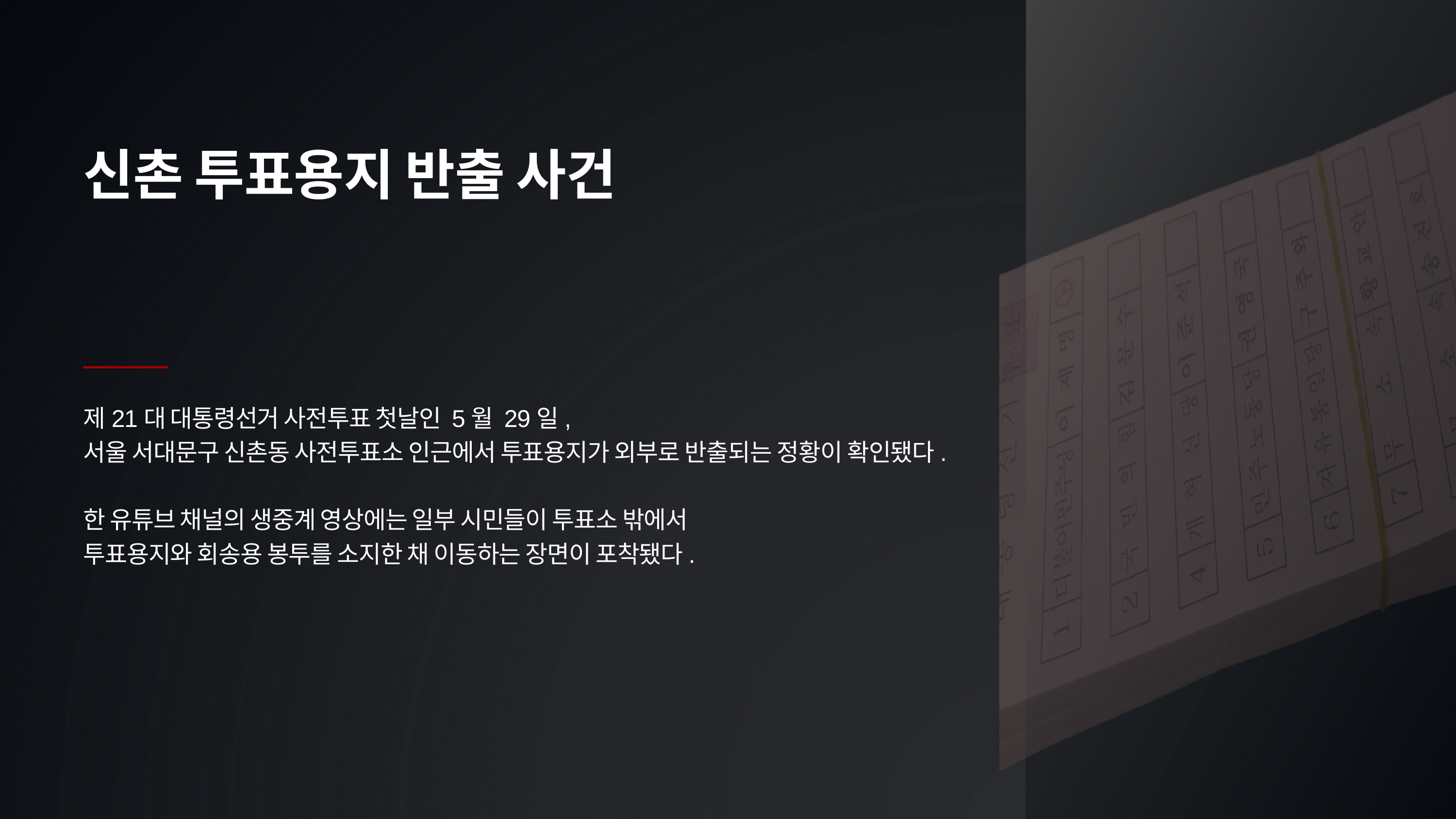

신촌 투표용지 반출 사건

제21대 대통령선거 사전투표 첫날인 5월 29일,
서울 서대문구 신촌동 사전투표소 인근에서 투표용지가 외부로 반출되는 정황이 확인됐다.

한 유튜브 채널의 생중계 영상에는 일부 시민들이 투표소 밖에서
투표용지와 회송용 봉투를 소지한 채 이동하는 장면이 포착됐다.